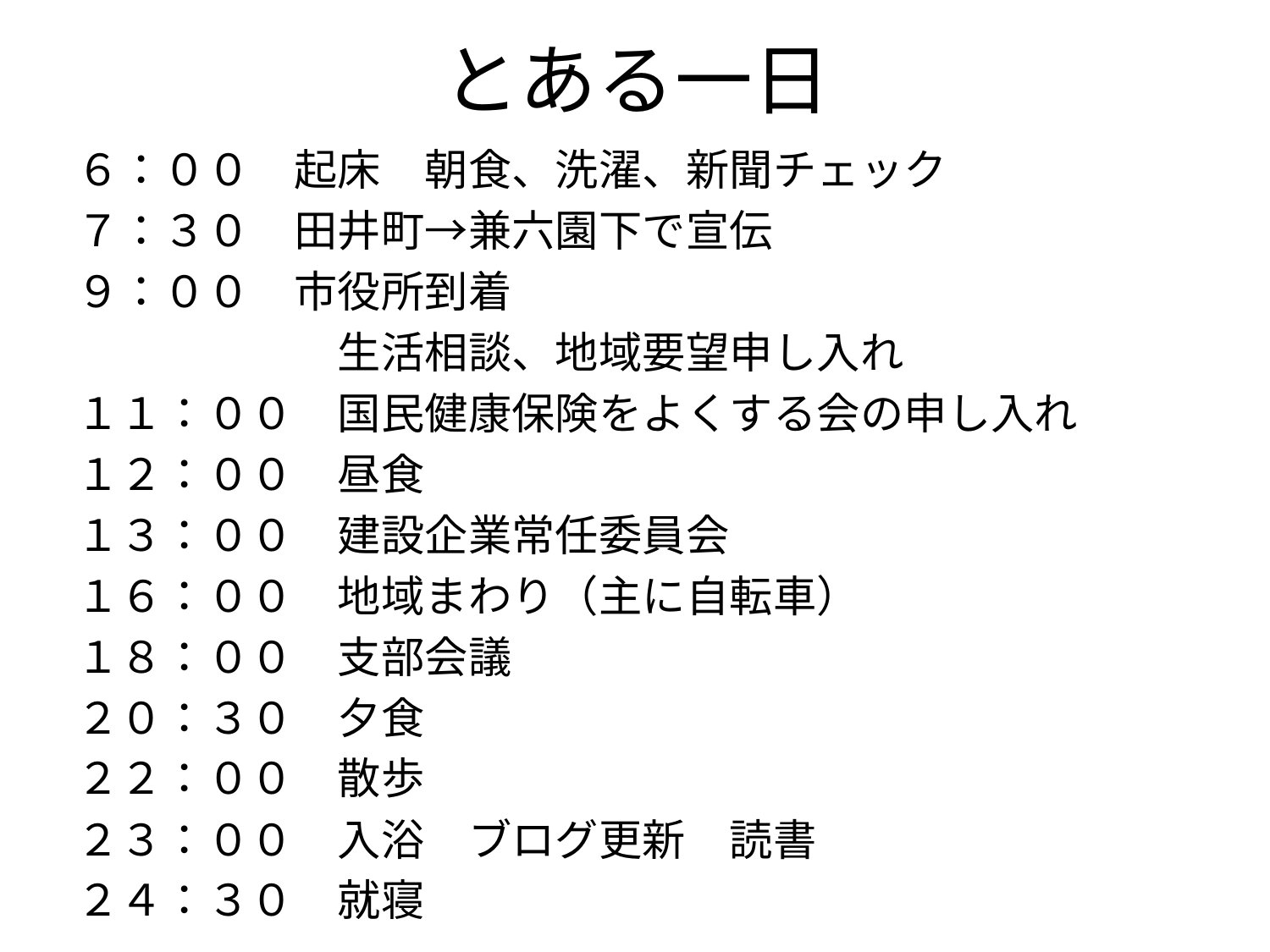

# とある一日
６：００　起床　朝食、洗濯、新聞チェック
７：３０　田井町→兼六園下で宣伝
９：００　市役所到着
　　　　　　生活相談、地域要望申し入れ
１１：００　国民健康保険をよくする会の申し入れ
１２：００　昼食
１３：００　建設企業常任委員会
１６：００　地域まわり（主に自転車）
１８：００　支部会議
２０：３０　夕食
２２：００　散歩
２３：００　入浴　ブログ更新　読書
２４：３０　就寝